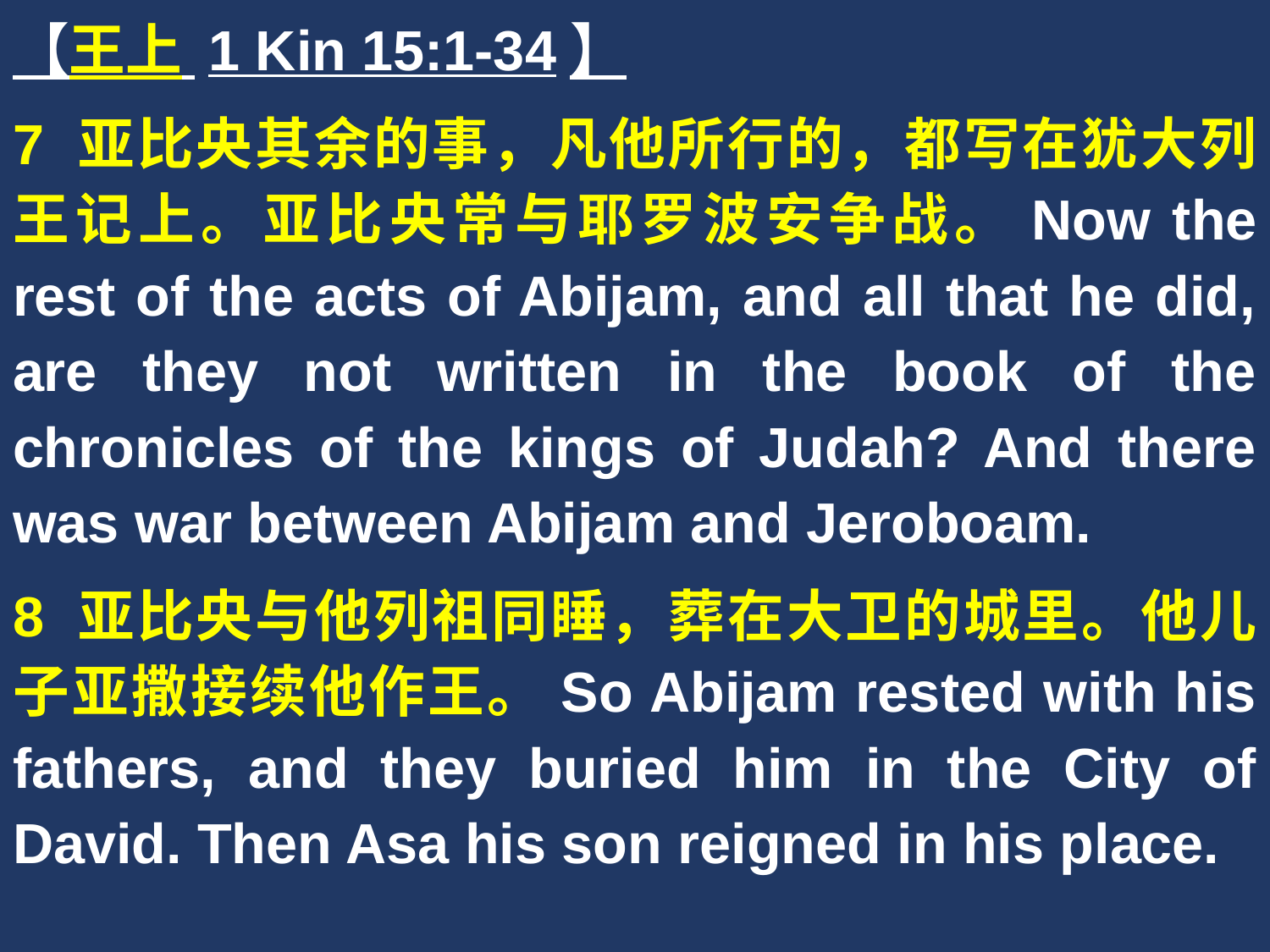

【王上 1 Kin 15:1-34】
7 亚比央其余的事，凡他所行的，都写在犹大列王记上。亚比央常与耶罗波安争战。Now the rest of the acts of Abijam, and all that he did, are they not written in the book of the chronicles of the kings of Judah? And there was war between Abijam and Jeroboam.
8 亚比央与他列祖同睡，葬在大卫的城里。他儿子亚撒接续他作王。So Abijam rested with his fathers, and they buried him in the City of David. Then Asa his son reigned in his place.